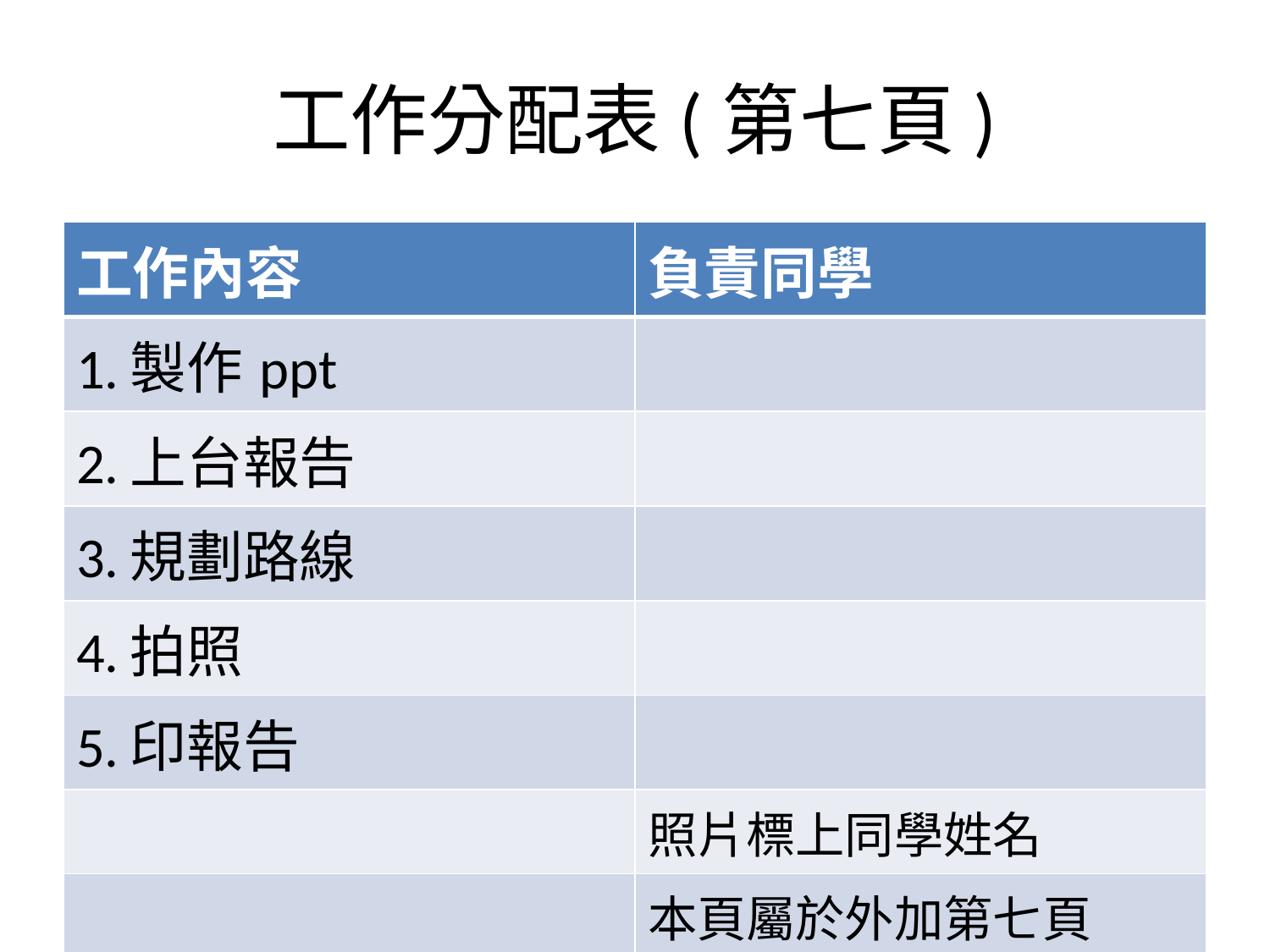

# 工作分配表(第七頁)
| 工作內容 | 負責同學 |
| --- | --- |
| 1.製作ppt |  |
| 2.上台報告 |  |
| 3.規劃路線 |  |
| 4.拍照 |  |
| 5.印報告 |  |
|  | 照片標上同學姓名 |
|  | 本頁屬於外加第七頁 |